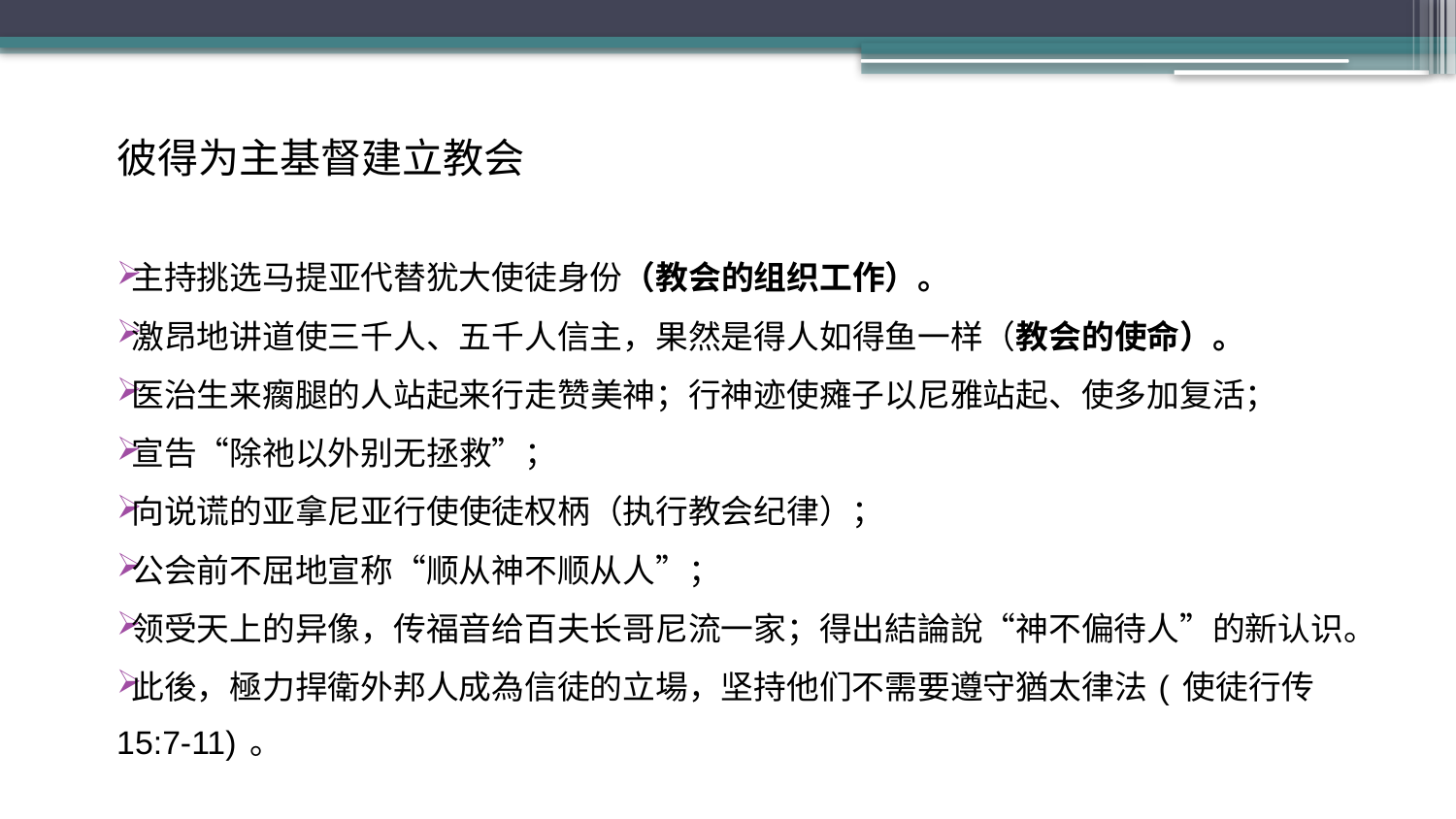

彼得为主基督建立教会

主持挑选马提亚代替犹大使徒身份（教会的组织工作）。
激昂地讲道使三千人、五千人信主，果然是得人如得鱼一样（教会的使命）。
医治生来瘸腿的人站起来行走赞美神；行神迹使瘫子以尼雅站起、使多加复活；
宣告“除祂以外别无拯救”；
向说谎的亚拿尼亚行使使徒权柄（执行教会纪律）；
公会前不屈地宣称“顺从神不顺从人”；
领受天上的异像，传福音给百夫长哥尼流一家；得出結論說“神不偏待人”的新认识。
此後，極力捍衛外邦人成為信徒的立場，坚持他们不需要遵守猶太律法 ( 使徒行传15:7-11) 。